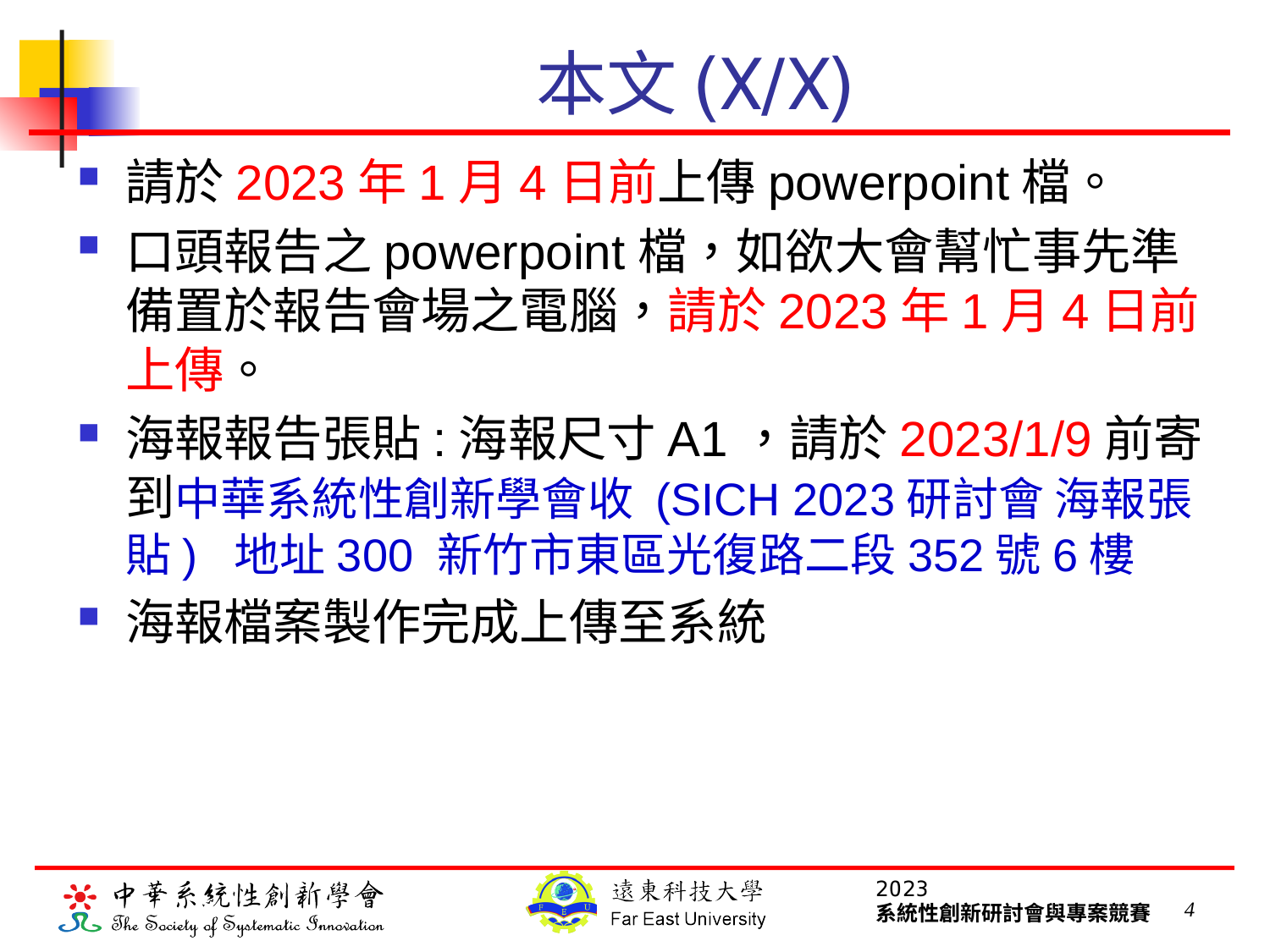

# 本文(X/X)
請於2023年1月4日前上傳powerpoint檔。
口頭報告之powerpoint檔，如欲大會幫忙事先準備置於報告會場之電腦，請於2023年1月4日前上傳。
海報報告張貼:海報尺寸A1，請於2023/1/9前寄到中華系統性創新學會收 (SICH 2023研討會 海報張貼)  地址300 新竹市東區光復路二段352號6樓
海報檔案製作完成上傳至系統